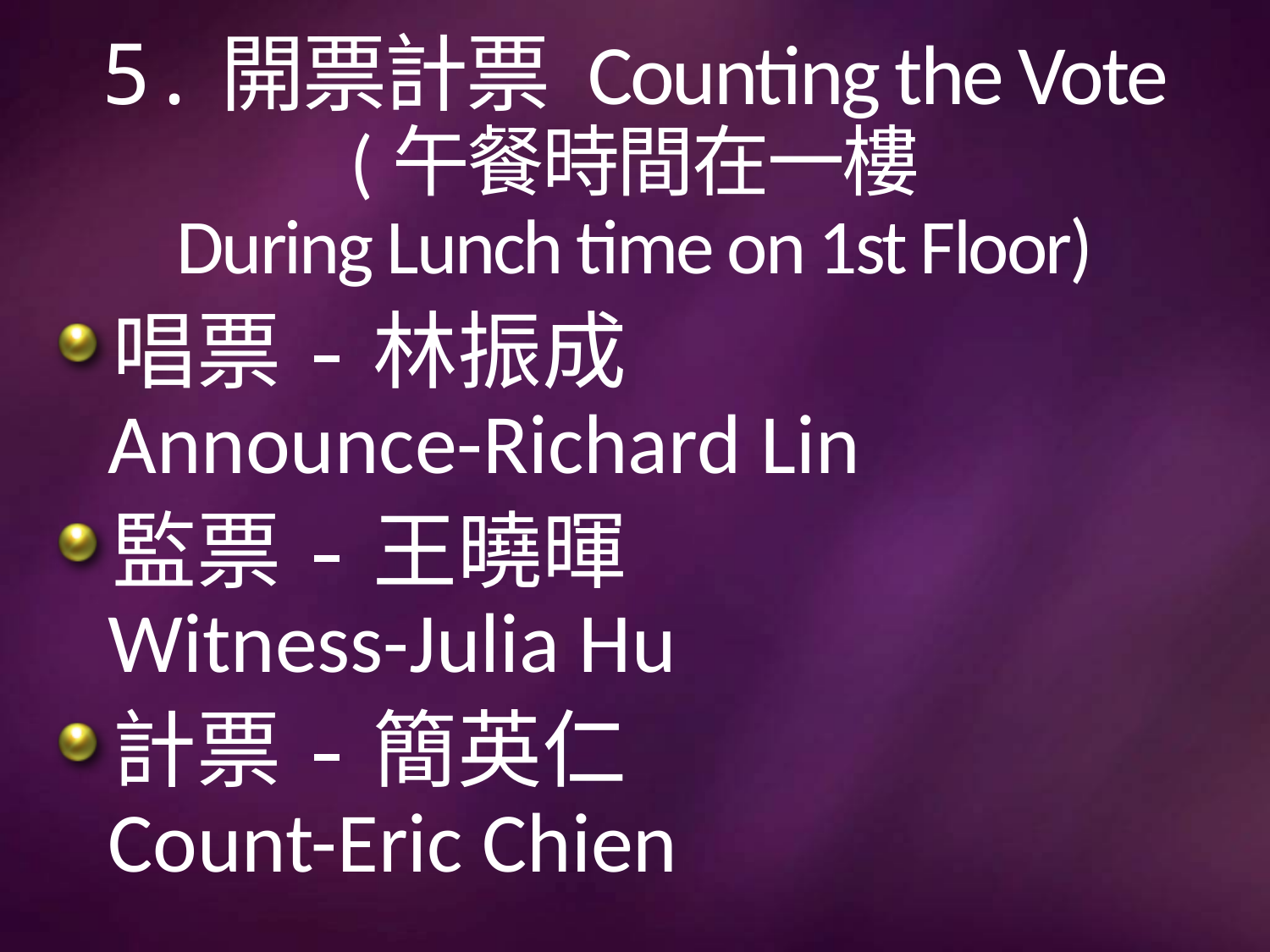

# 5.開票計票 Counting the Vote (午餐時間在一樓 During Lunch time on 1st Floor)
唱票-林振成
Announce-Richard Lin
監票-王曉暉
Witness-Julia Hu
計票-簡英仁
Count-Eric Chien